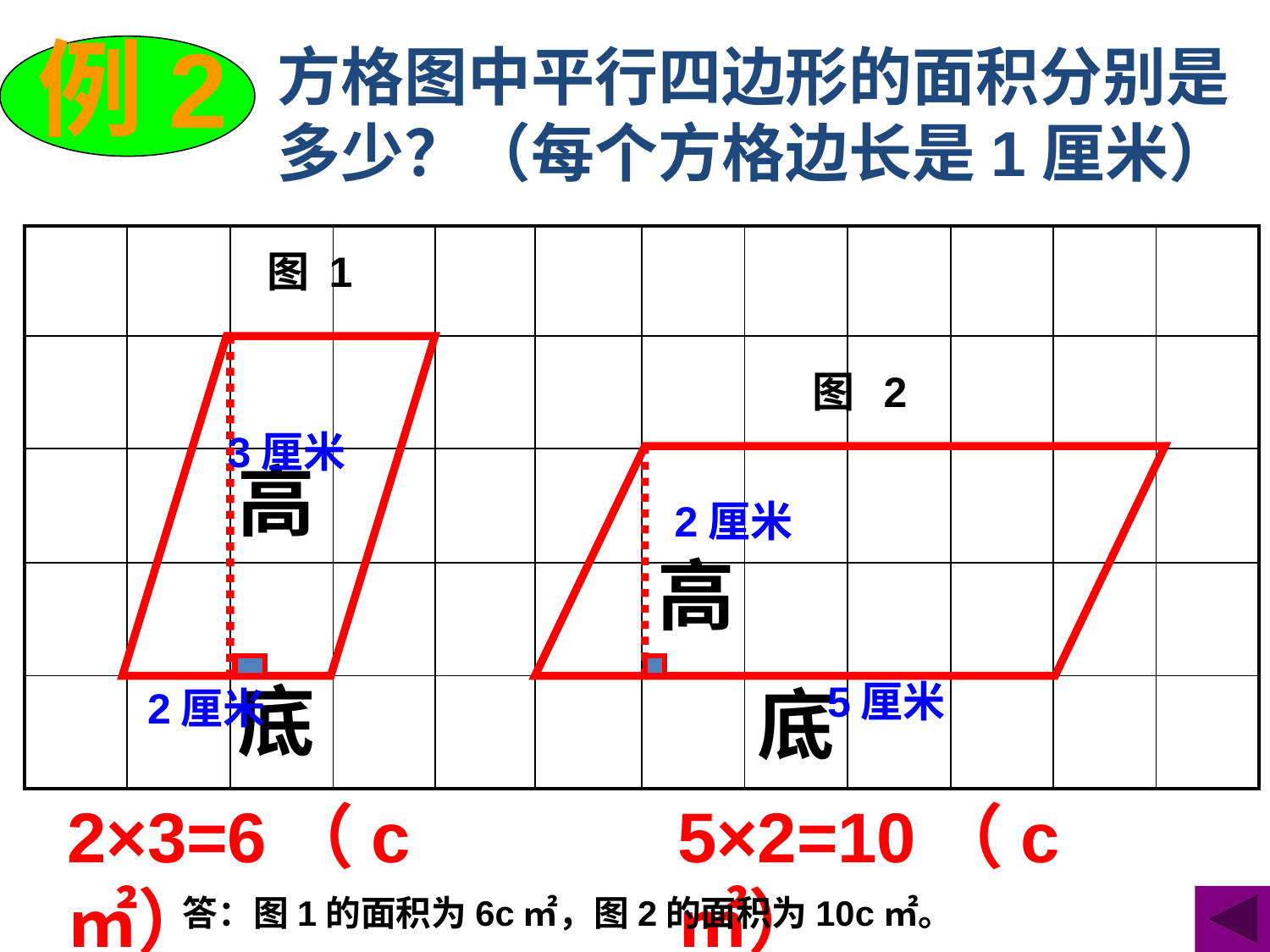

例2
方格图中平行四边形的面积分别是多少？（每个方格边长是1厘米）

|  |  |  |  |  |  |  |  |  |  |  |  |
| --- | --- | --- | --- | --- | --- | --- | --- | --- | --- | --- | --- |
|  |  |  |  |  |  |  |  |  |  |  |  |
|  |  |  |  |  |  |  |  |  |  |  |  |
|  |  |  |  |  |  |  |  |  |  |  |  |
|  |  |  |  |  |  |  |  |  |  |  |  |
    图 1

图  2
3厘米
高

2厘米
高

底
5厘米
底
2厘米
2×3=6（c㎡）
5×2=10（c㎡）
            答：图1的面积为6c㎡，图2的面积为10c㎡。